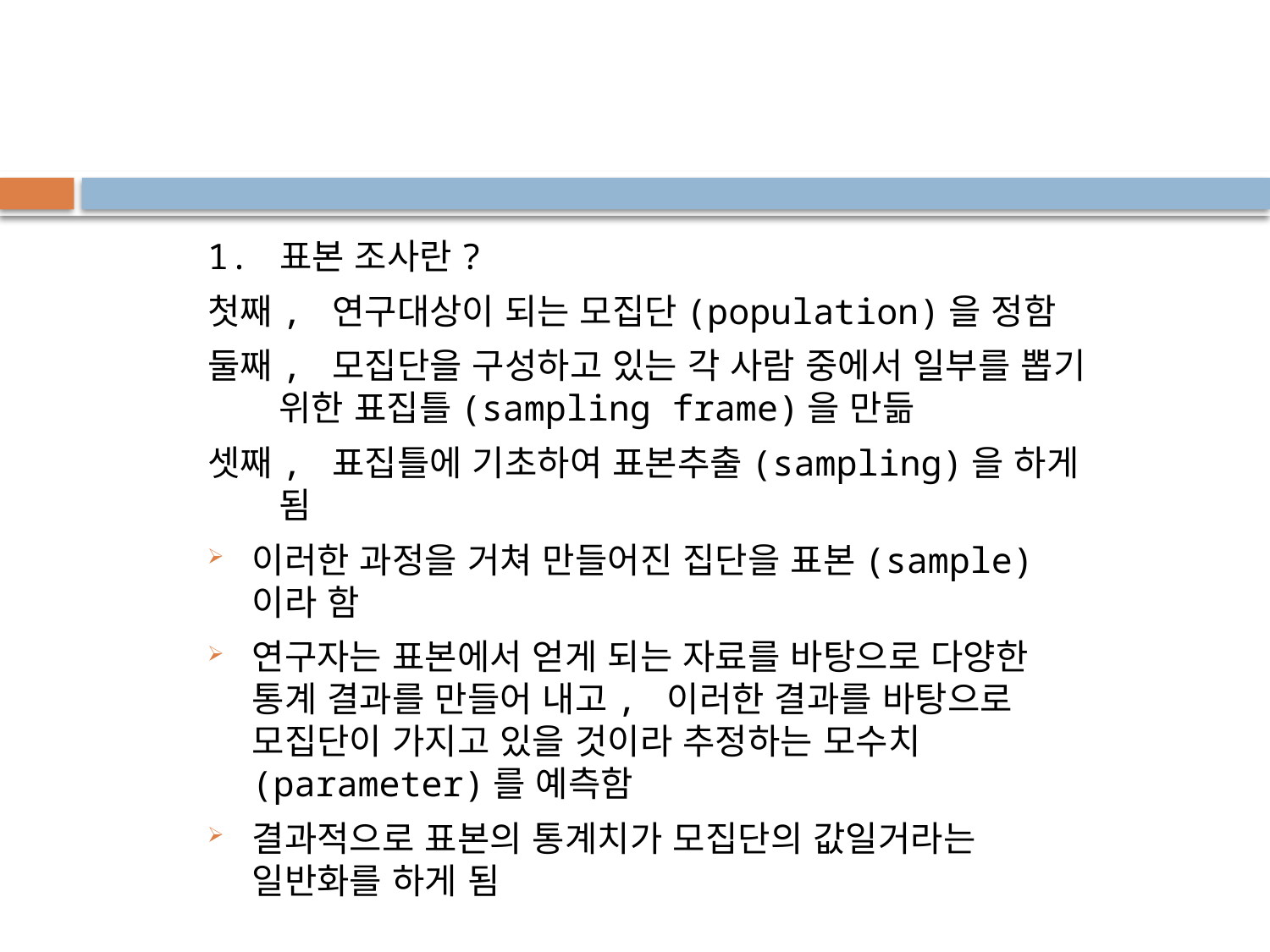

1. 표본 조사란?
첫째, 연구대상이 되는 모집단(population)을 정함
둘째, 모집단을 구성하고 있는 각 사람 중에서 일부를 뽑기 위한 표집틀(sampling frame)을 만듦
셋째, 표집틀에 기초하여 표본추출(sampling)을 하게 됨
이러한 과정을 거쳐 만들어진 집단을 표본(sample)이라 함
연구자는 표본에서 얻게 되는 자료를 바탕으로 다양한 통계 결과를 만들어 내고, 이러한 결과를 바탕으로 모집단이 가지고 있을 것이라 추정하는 모수치(parameter)를 예측함
결과적으로 표본의 통계치가 모집단의 값일거라는 일반화를 하게 됨